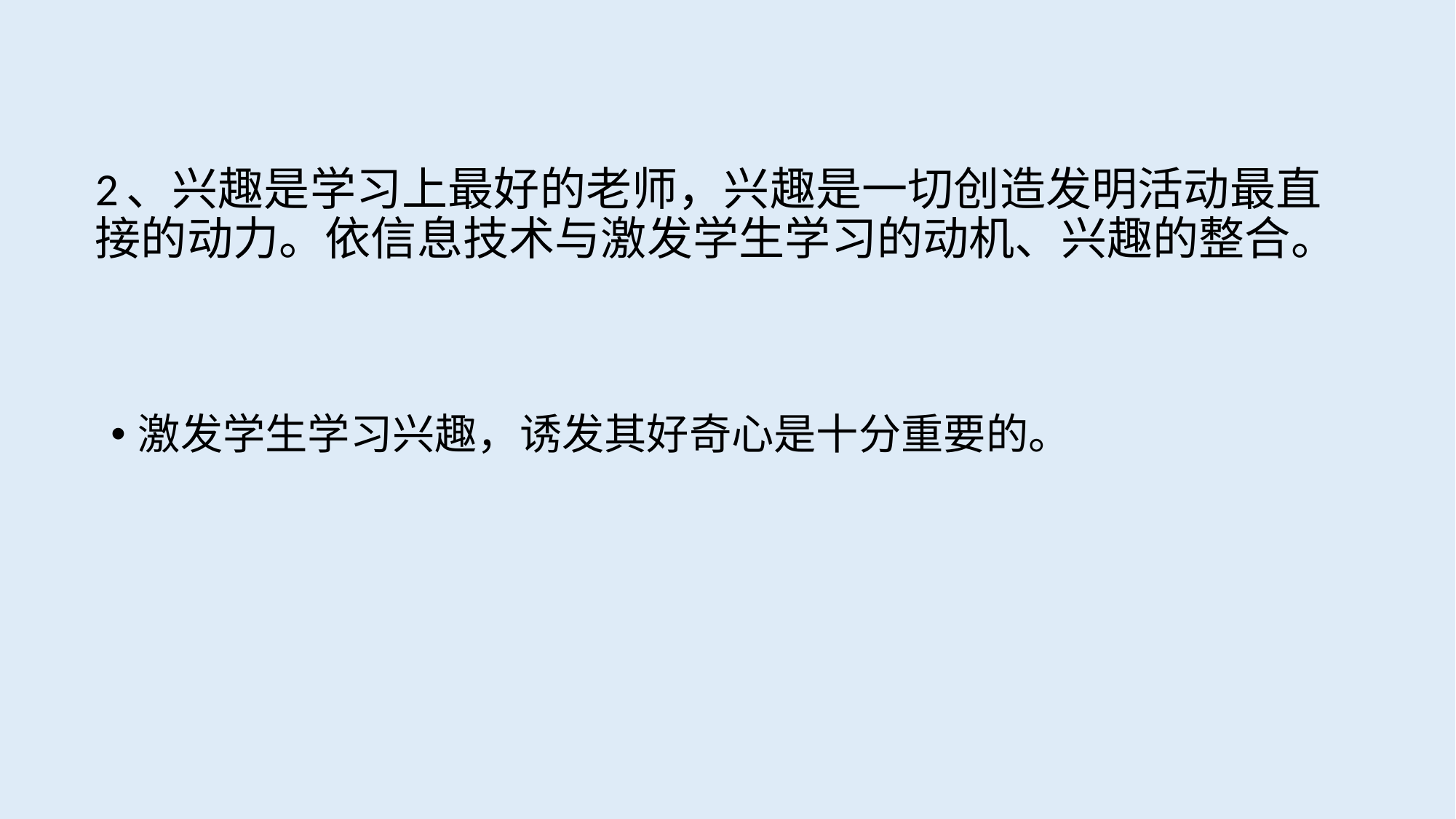

# 2、兴趣是学习上最好的老师，兴趣是一切创造发明活动最直接的动力。依信息技术与激发学生学习的动机、兴趣的整合。
激发学生学习兴趣，诱发其好奇心是十分重要的。